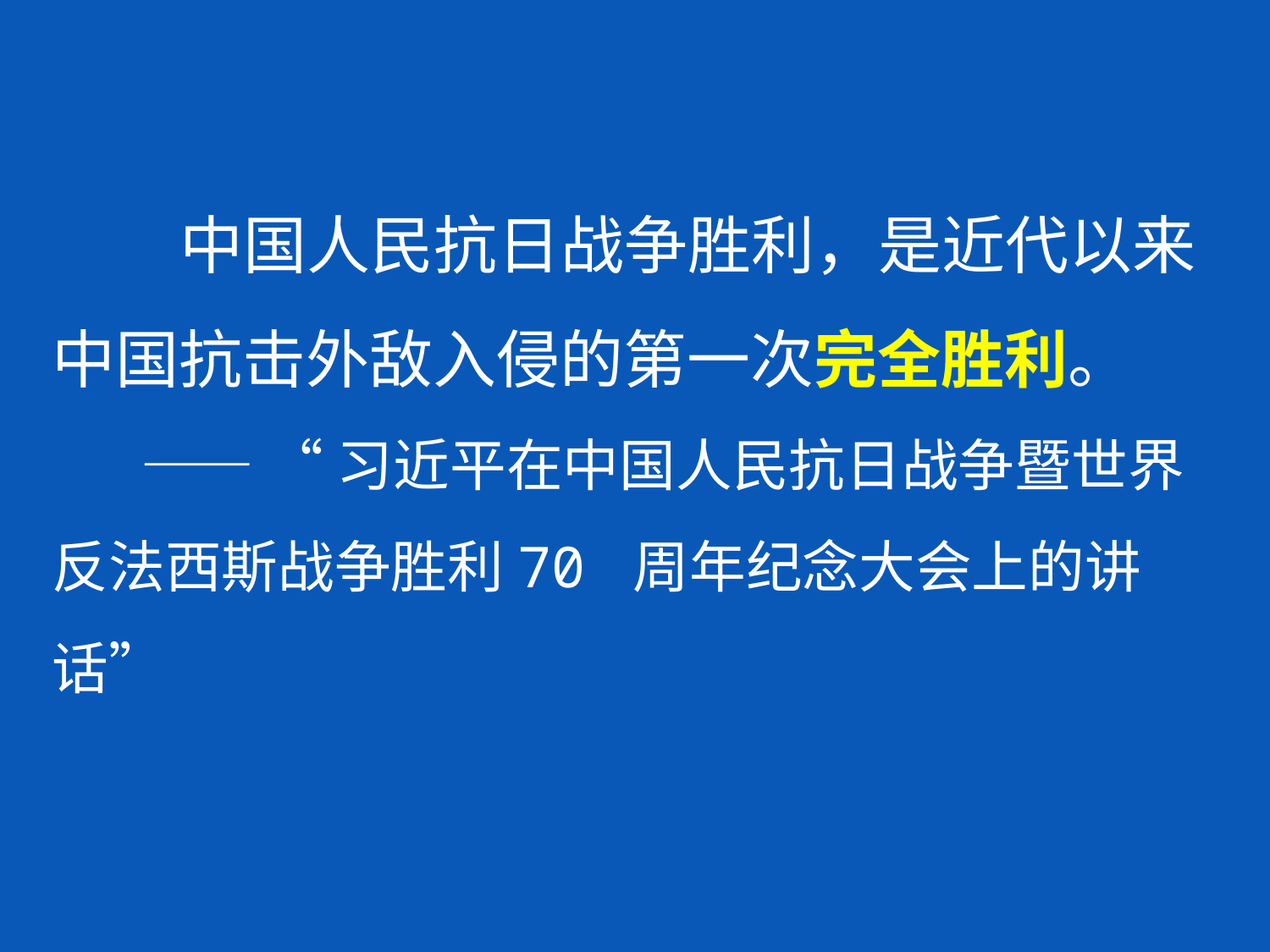

中国人民抗日战争胜利，是近代以来中国抗击外敌入侵的第一次完全胜利。
       —— “习近平在中国人民抗日战争暨世界反法西斯战争胜利70 周年纪念大会上的讲话”